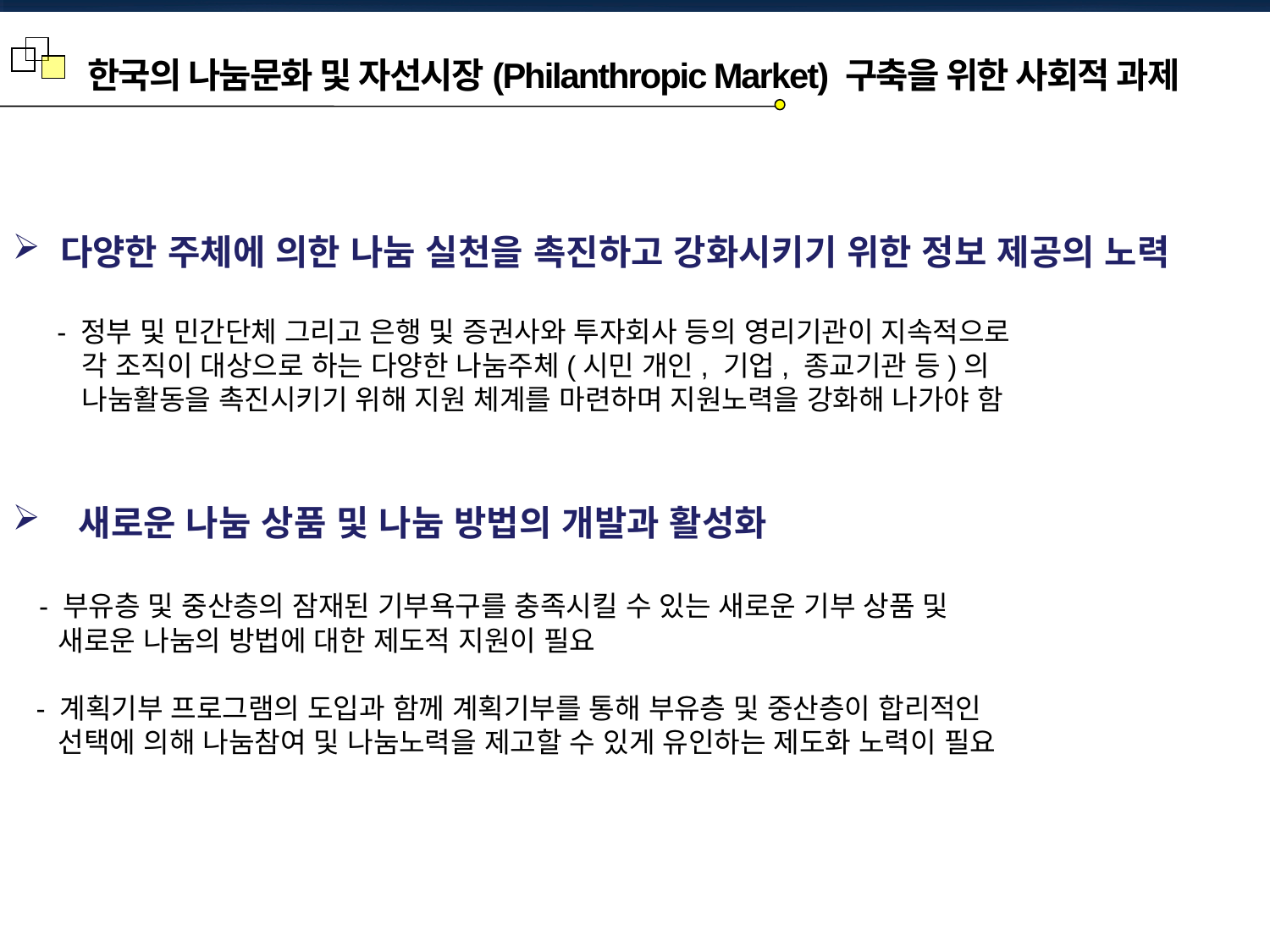

한국의 나눔문화 및 자선시장(Philanthropic Market) 구축을 위한 사회적 과제
다양한 주체에 의한 나눔 실천을 촉진하고 강화시키기 위한 정보 제공의 노력

     - 정부 및 민간단체 그리고 은행 및 증권사와 투자회사 등의 영리기관이 지속적으로
        각 조직이 대상으로 하는 다양한 나눔주체(시민 개인, 기업, 종교기관 등)의
        나눔활동을 촉진시키기 위해 지원 체계를 마련하며 지원노력을 강화해 나가야 함

 새로운 나눔 상품 및 나눔 방법의 개발과 활성화

   - 부유층 및 중산층의 잠재된 기부욕구를 충족시킬 수 있는 새로운 기부 상품 및
     새로운 나눔의 방법에 대한 제도적 지원이 필요

   - 계획기부 프로그램의 도입과 함께 계획기부를 통해 부유층 및 중산층이 합리적인
     선택에 의해 나눔참여 및 나눔노력을 제고할 수 있게 유인하는 제도화 노력이 필요